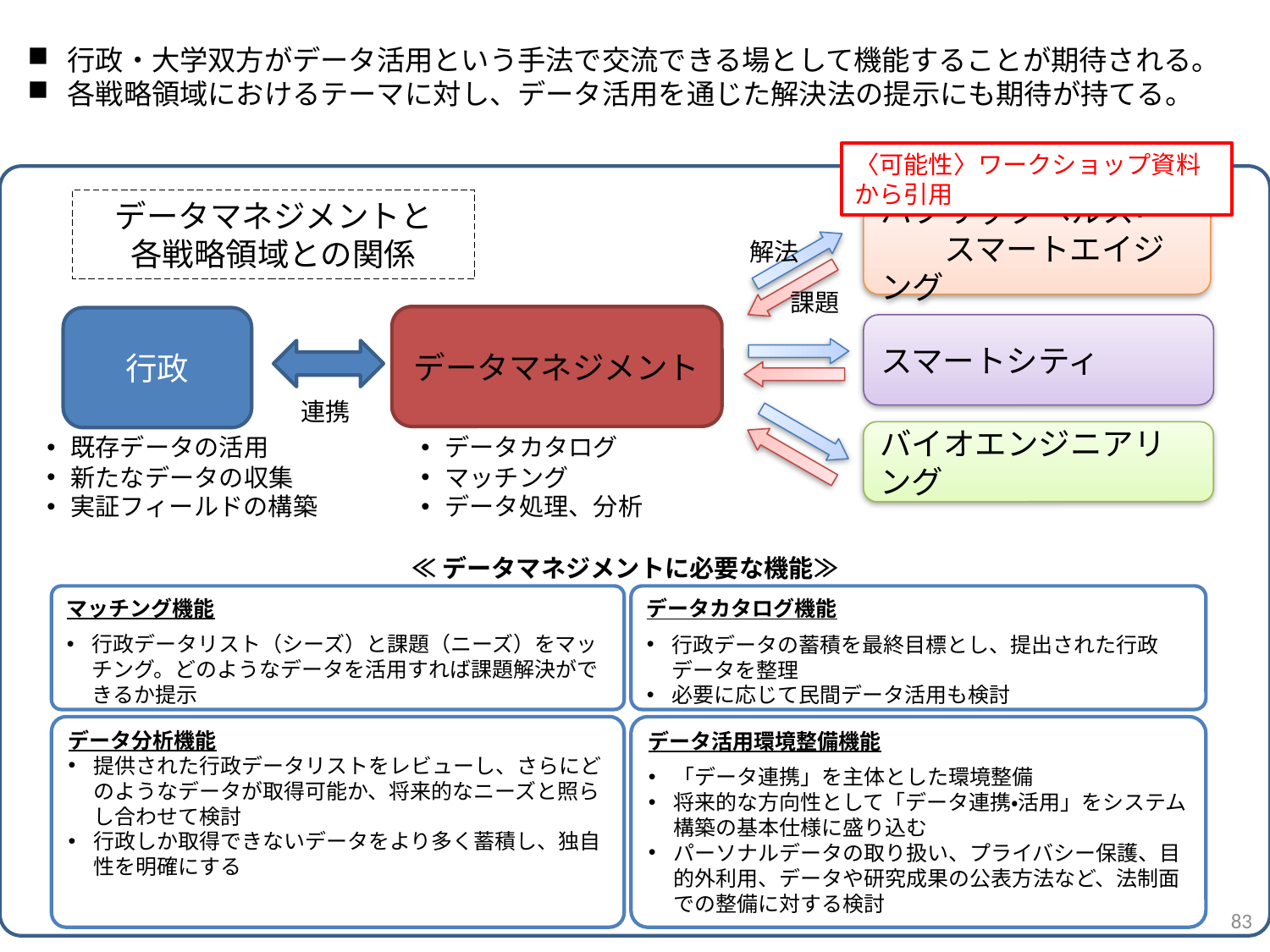

行政・大学双方がデータ活用という手法で交流できる場として機能することが期待される。
各戦略領域におけるテーマに対し、データ活用を通じた解決法の提示にも期待が持てる。
〈可能性〉ワークショップ資料から引用

データマネジメントと
各戦略領域との関係
パブリックヘルス・
　　スマートエイジング

解法

課題

データマネジメント
行政
スマートシティ

連携

バイオエンジニアリング
既存データの活用
新たなデータの収集
実証フィールドの構築
データカタログ
マッチング
データ処理、分析
≪データマネジメントに必要な機能≫
マッチング機能
行政データリスト（シーズ）と課題（ニーズ）をマッチング。どのようなデータを活用すれば課題解決ができるか提示
データカタログ機能
行政データの蓄積を最終目標とし、提出された行政データを整理
必要に応じて民間データ活用も検討
データ活用環境整備機能
「データ連携」を主体とした環境整備
将来的な方向性として「データ連携・活用」をシステム構築の基本仕様に盛り込む
パーソナルデータの取り扱い、プライバシー保護、目的外利用、データや研究成果の公表方法など、法制面での整備に対する検討
データ分析機能
提供された行政データリストをレビューし、さらにどのようなデータが取得可能か、将来的なニーズと照らし合わせて検討
行政しか取得できないデータをより多く蓄積し、独自性を明確にする
83